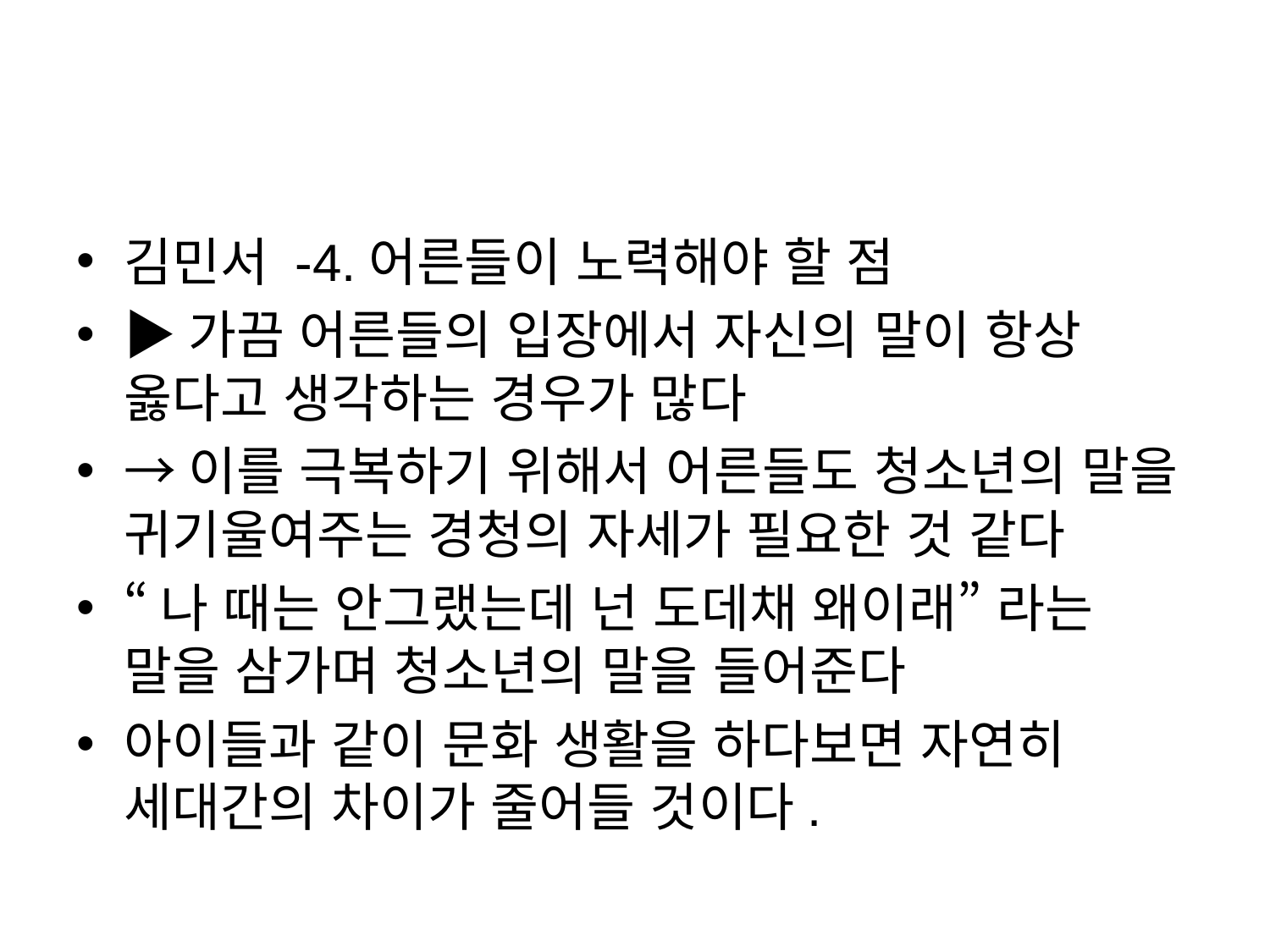

#
김민서 -4.어른들이 노력해야 할 점
▶가끔 어른들의 입장에서 자신의 말이 항상 옳다고 생각하는 경우가 많다
→이를 극복하기 위해서 어른들도 청소년의 말을 귀기울여주는 경청의 자세가 필요한 것 같다
“나 때는 안그랬는데 넌 도데채 왜이래” 라는 말을 삼가며 청소년의 말을 들어준다
아이들과 같이 문화 생활을 하다보면 자연히 세대간의 차이가 줄어들 것이다.